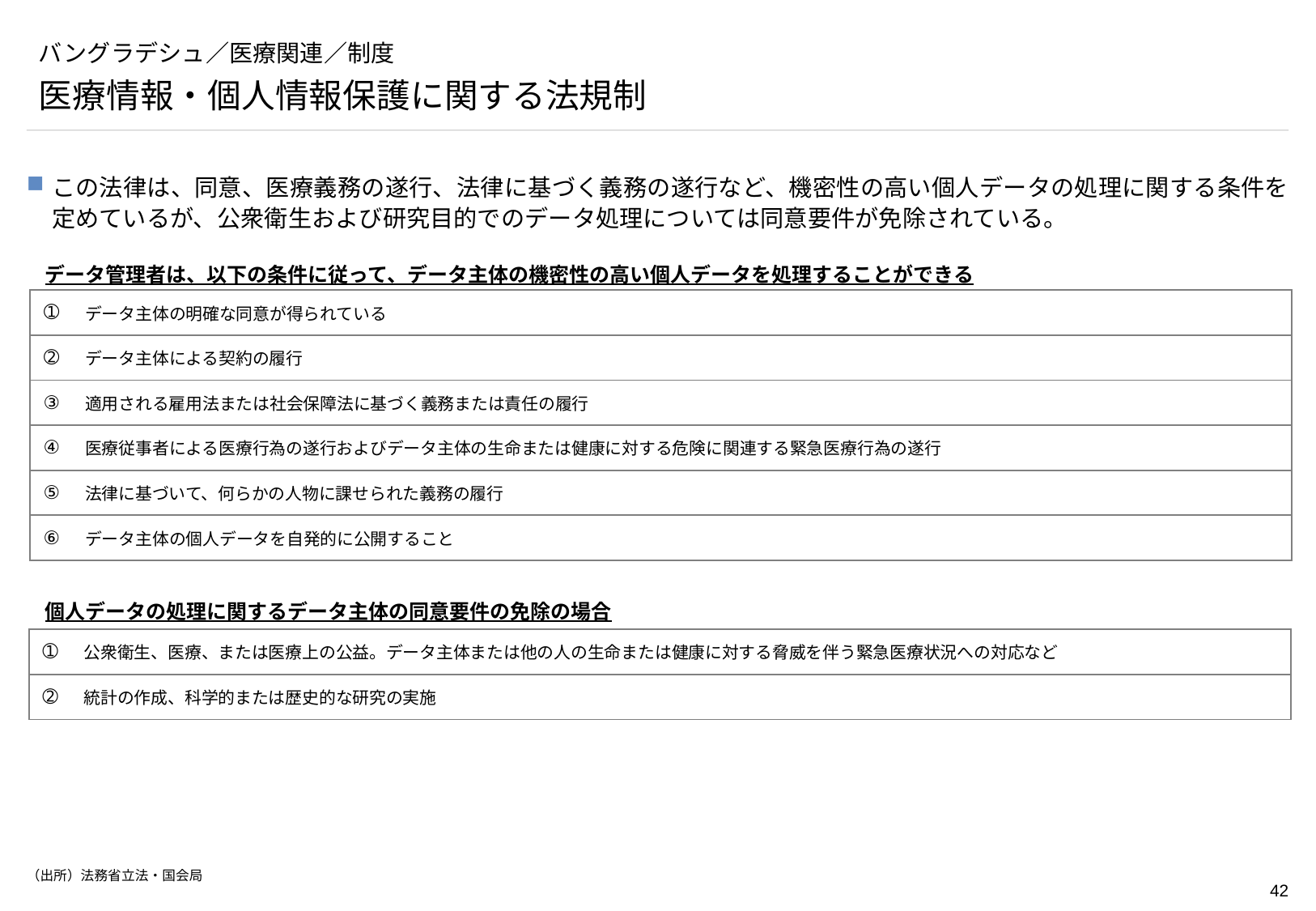

# バングラデシュ／医療関連／制度
医療情報・個人情報保護に関する法規制

この法律は、同意、医療義務の遂行、法律に基づく義務の遂行など、機密性の高い個人データの処理に関する条件を定めているが、公衆衛生および研究目的でのデータ処理については同意要件が免除されている。
データ管理者は、以下の条件に従って、データ主体の機密性の高い個人データを処理することができる
| ➀ | データ主体の明確な同意が得られている |
| --- | --- |
| ➁ | データ主体による契約の履行 |
| ③ | 適用される雇用法または社会保障法に基づく義務または責任の履行 |
| ④ | 医療従事者による医療行為の遂行およびデータ主体の生命または健康に対する危険に関連する緊急医療行為の遂行 |
| ⑤ | 法律に基づいて、何らかの人物に課せられた義務の履行 |
| ⑥ | データ主体の個人データを自発的に公開すること |
個人データの処理に関するデータ主体の同意要件の免除の場合
| ➀ | 公衆衛生、医療、または医療上の公益。データ主体または他の人の生命または健康に対する脅威を伴う緊急医療状況への対応など |
| --- | --- |
| ➁ | 統計の作成、科学的または歴史的な研究の実施 |
（出所）法務省立法・国会局